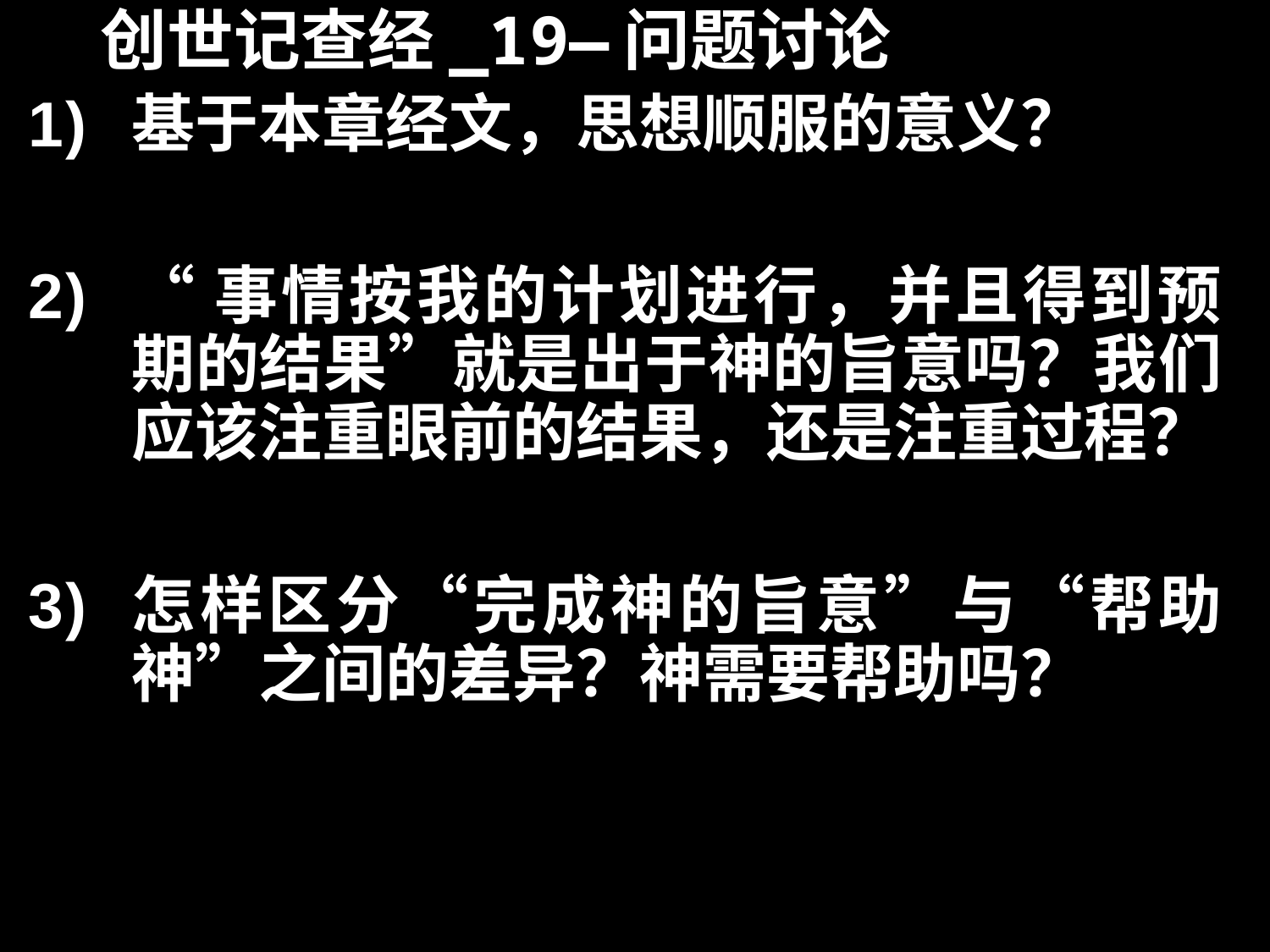

# 创世记查经_19—问题讨论
基于本章经文，思想顺服的意义？

“事情按我的计划进行，并且得到预期的结果”就是出于神的旨意吗？我们应该注重眼前的结果，还是注重过程？

怎样区分“完成神的旨意”与“帮助神”之间的差异？神需要帮助吗？